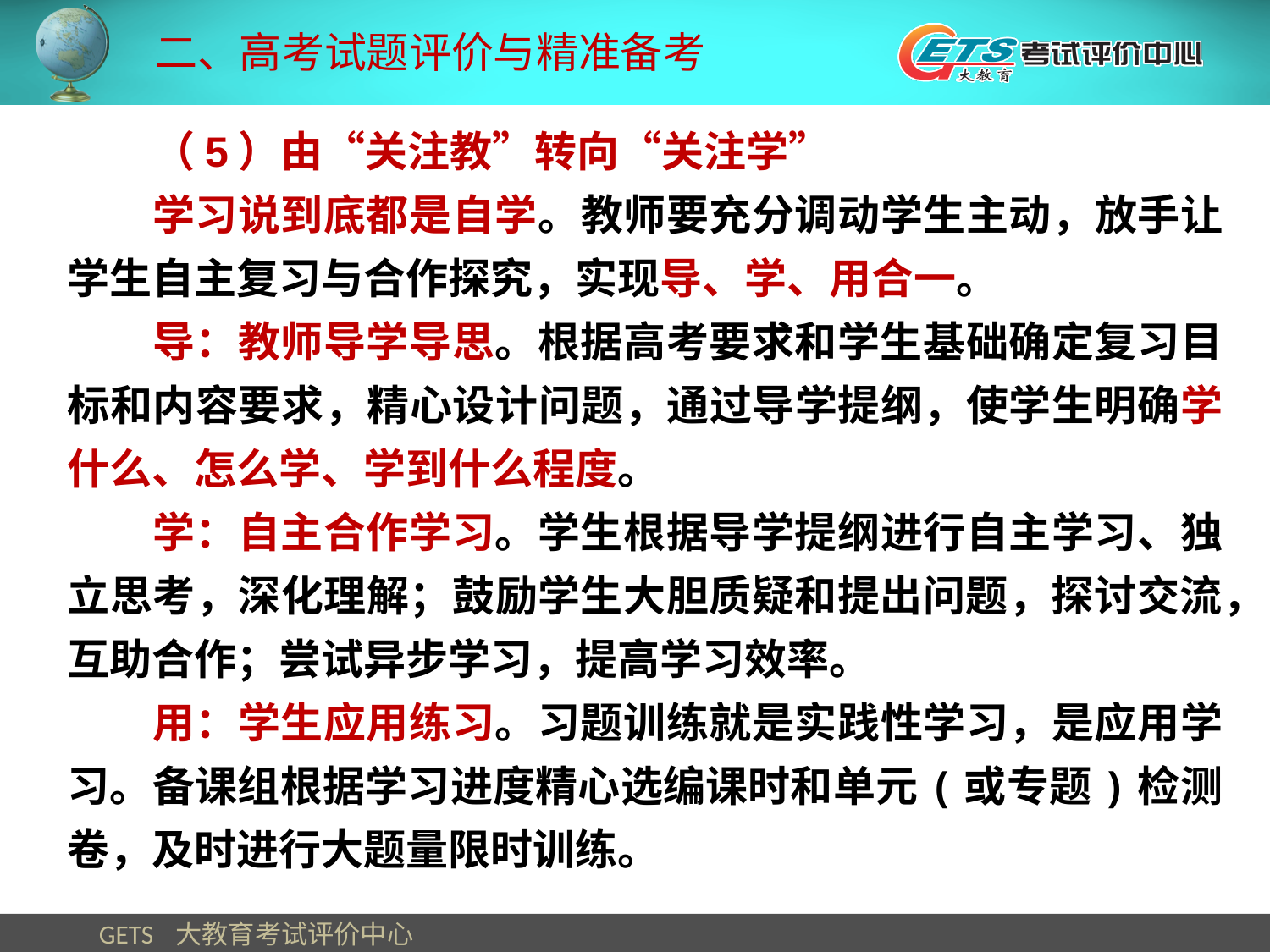

二、高考试题评价与精准备考
（5）由“关注教”转向“关注学”
学习说到底都是自学。教师要充分调动学生主动，放手让学生自主复习与合作探究，实现导、学、用合一。
导：教师导学导思。根据高考要求和学生基础确定复习目标和内容要求，精心设计问题，通过导学提纲，使学生明确学什么、怎么学、学到什么程度。
学：自主合作学习。学生根据导学提纲进行自主学习、独立思考，深化理解；鼓励学生大胆质疑和提出问题，探讨交流，互助合作；尝试异步学习，提高学习效率。
用：学生应用练习。习题训练就是实践性学习，是应用学习。备课组根据学习进度精心选编课时和单元(或专题)检测卷，及时进行大题量限时训练。